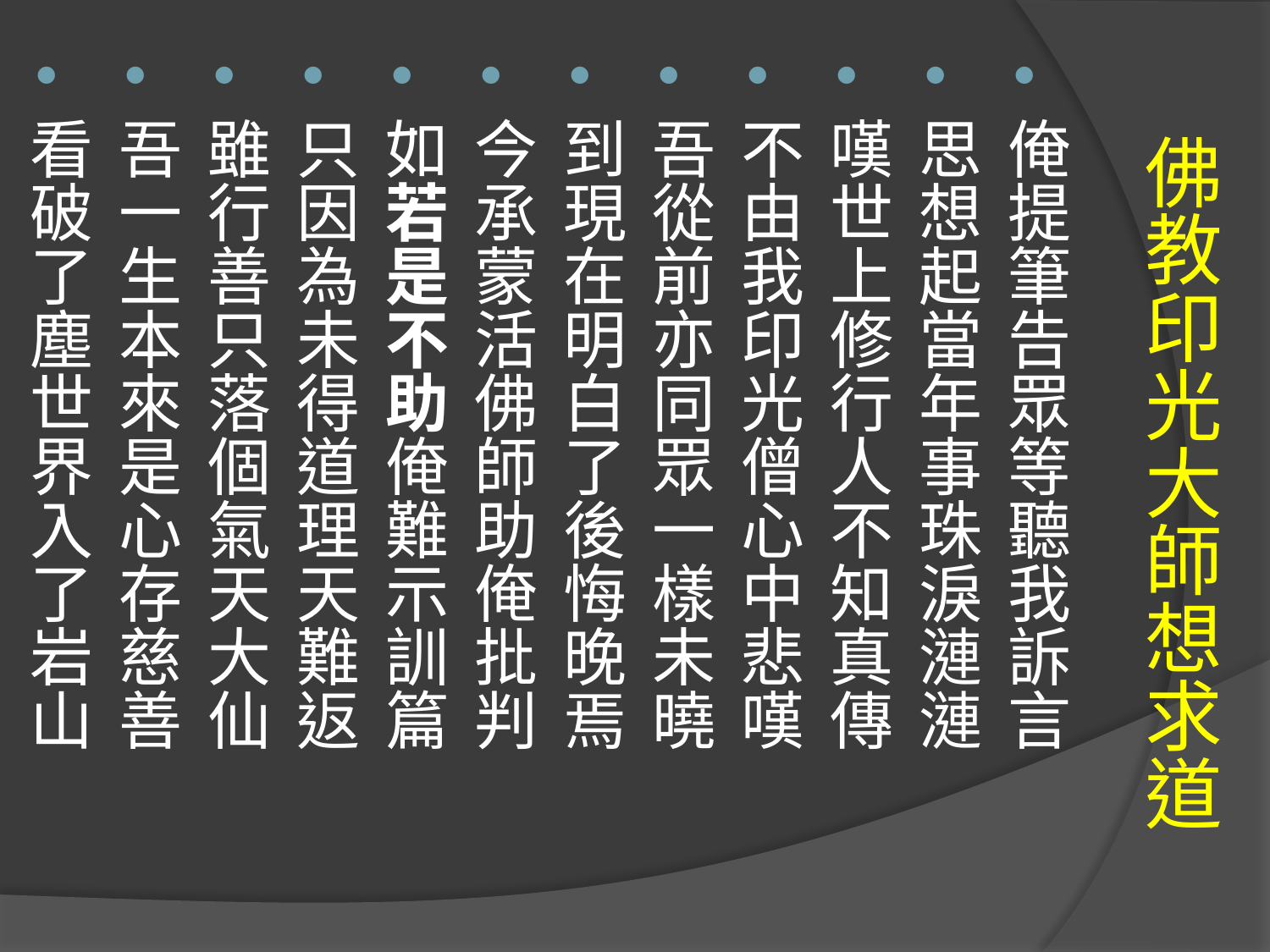

俺提筆告眾等聽我訴言
思想起當年事珠淚漣漣
嘆世上修行人不知真傳
不由我印光僧心中悲嘆
吾從前亦同眾一樣未曉
到現在明白了後悔晚焉
今承蒙活佛師助俺批判
如若是不助俺難示訓篇
只因為未得道理天難返
雖行善只落個氣天大仙
吾一生本來是心存慈善
看破了塵世界入了岩山
# 佛教印光大師想求道